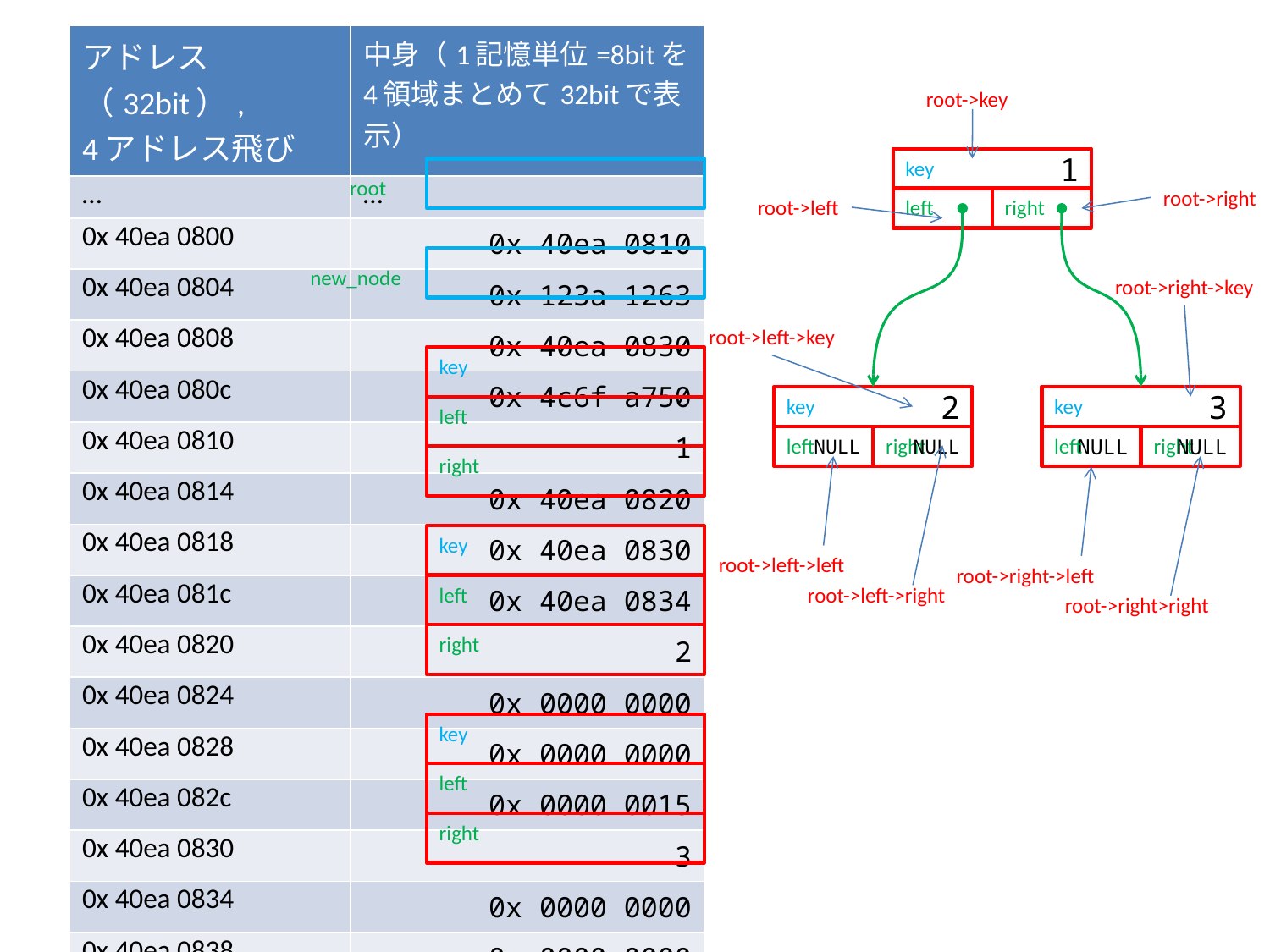

| アドレス（32bit）, 4アドレス飛び | 中身（1記憶単位=8bitを4領域まとめて32bitで表示） |
| --- | --- |
| … | … |
| 0x 40ea 0800 | 0x 40ea 0810 |
| 0x 40ea 0804 | 0x 123a 1263 |
| 0x 40ea 0808 | 0x 40ea 0830 |
| 0x 40ea 080c | 0x 4c6f a750 |
| 0x 40ea 0810 | 1 |
| 0x 40ea 0814 | 0x 40ea 0820 |
| 0x 40ea 0818 | 0x 40ea 0830 |
| 0x 40ea 081c | 0x 40ea 0834 |
| 0x 40ea 0820 | 2 |
| 0x 40ea 0824 | 0x 0000 0000 |
| 0x 40ea 0828 | 0x 0000 0000 |
| 0x 40ea 082c | 0x 0000 0015 |
| 0x 40ea 0830 | 3 |
| 0x 40ea 0834 | 0x 0000 0000 |
| 0x 40ea 0838 | 0x 0000 0000 |
| 0x 40ea 083c | 0x 0101 0000 |
| … | … |
root->key
1
key

root
root->right
root->left

left
right

new_node
root->right->key
root->left->key

key
2
key
3
key

left
NULL
left
right
NULL
NULL
left
right
NULL

right

key
root->left->left
root->right->left

left
root->left->right
root->right>right

right

key

left

right